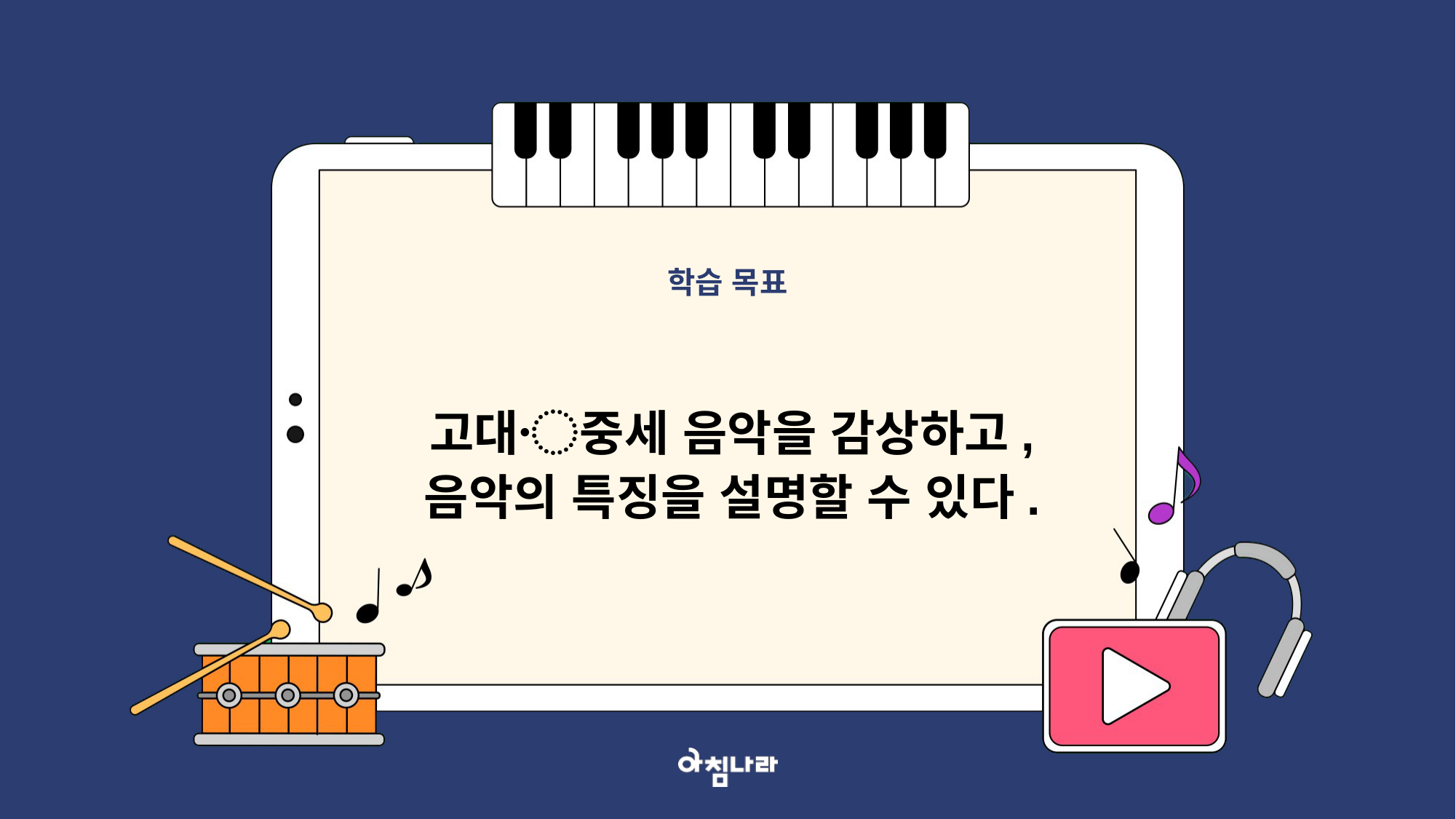

학습 목표
고대〮중세 음악을 감상하고,
음악의 특징을 설명할 수 있다.